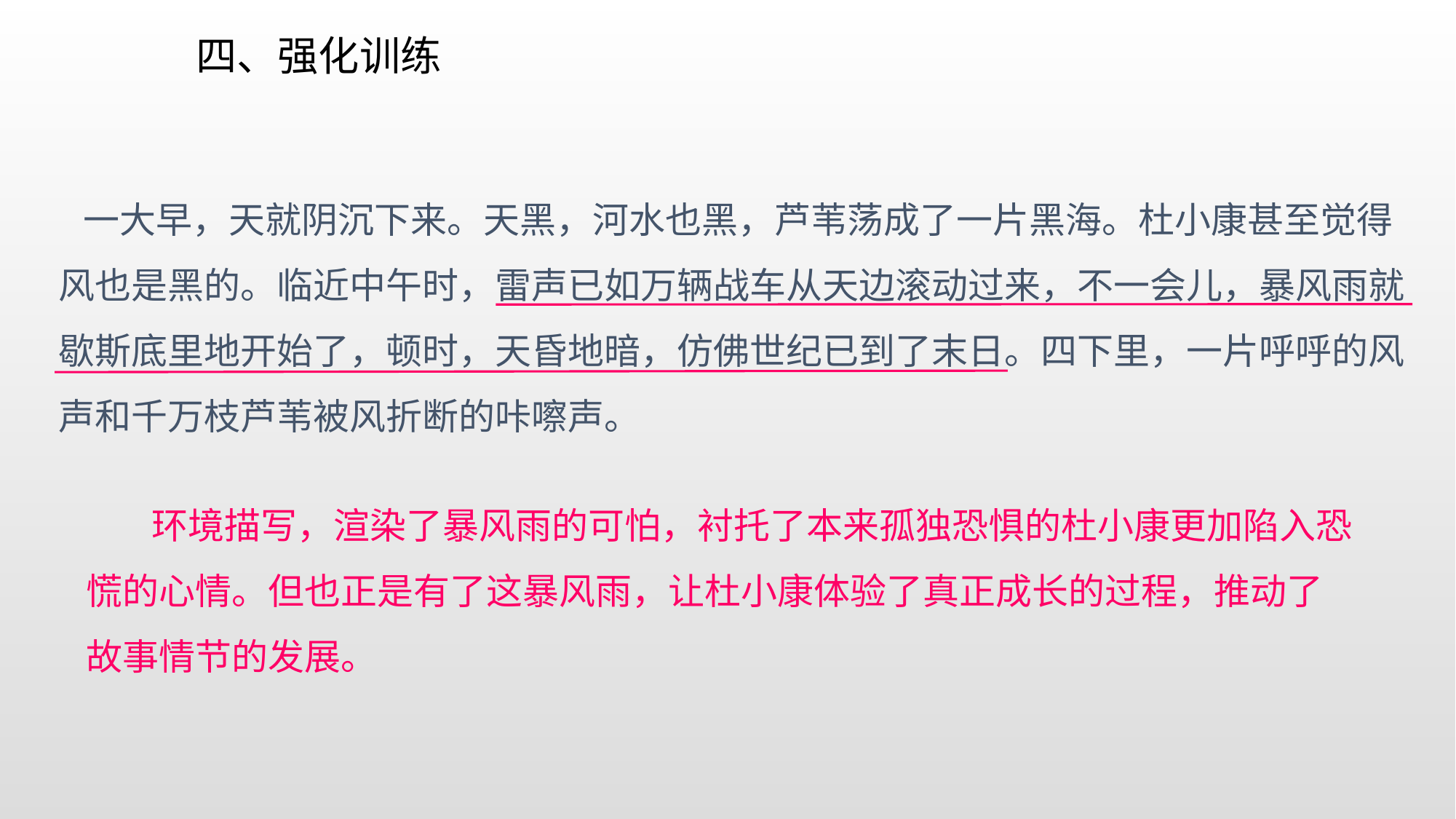

四、强化训练

  一大早，天就阴沉下来。天黑，河水也黑，芦苇荡成了一片黑海。杜小康甚至觉得风也是黑的。临近中午时，雷声已如万辆战车从天边滚动过来，不一会儿，暴风雨就歇斯底里地开始了，顿时，天昏地暗，仿佛世纪已到了末日。四下里，一片呼呼的风声和千万枝芦苇被风折断的咔嚓声。

       环境描写，渲染了暴风雨的可怕，衬托了本来孤独恐惧的杜小康更加陷入恐慌的心情。但也正是有了这暴风雨，让杜小康体验了真正成长的过程，推动了故事情节的发展。